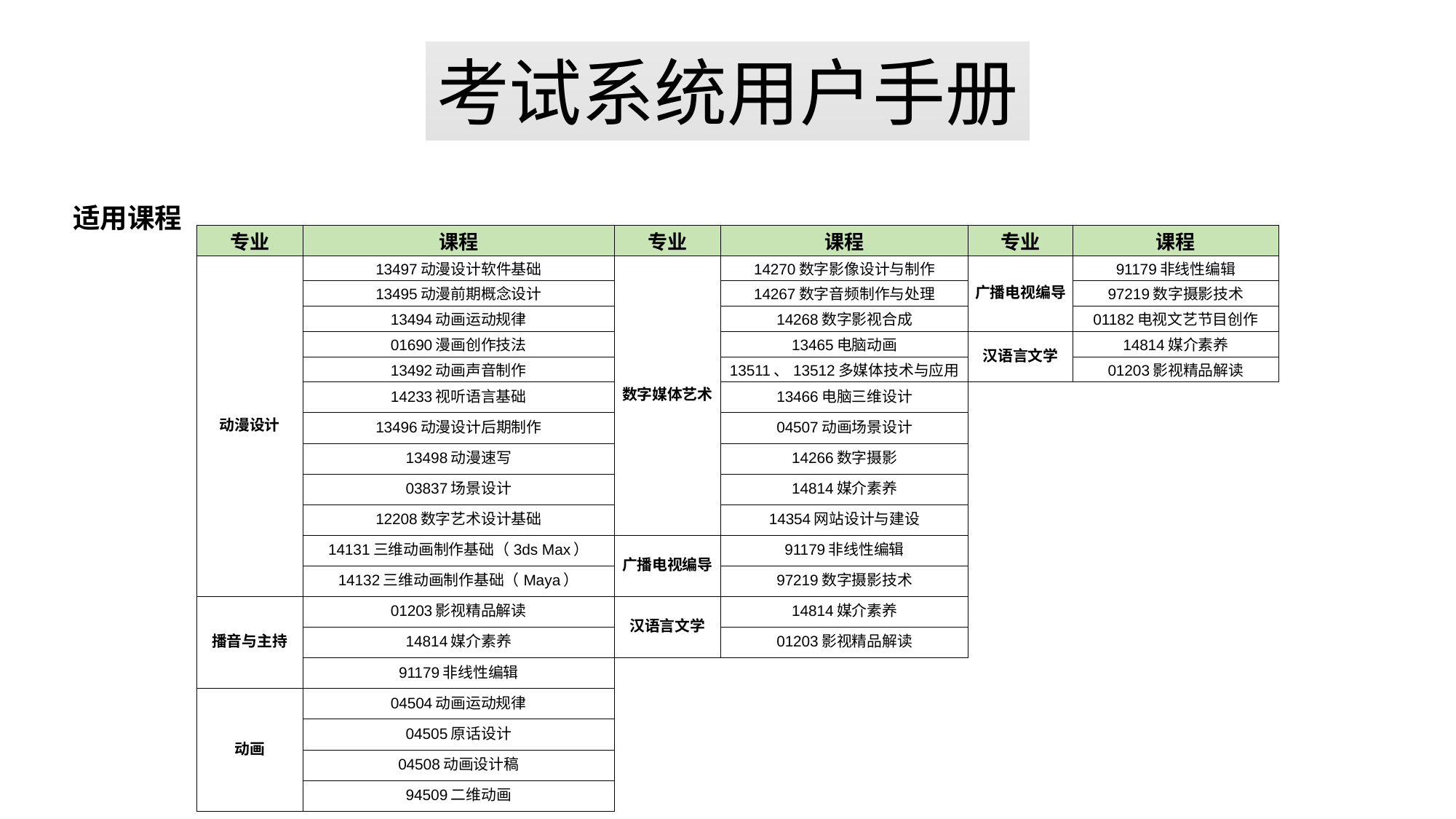

考试系统用户手册
适用课程
| 专业 | 课程 | 专业 | 课程 | 专业 | 课程 |
| --- | --- | --- | --- | --- | --- |
| 动漫设计 | 13497动漫设计软件基础 | 数字媒体艺术 | 14270数字影像设计与制作 | 广播电视编导 | 91179非线性编辑 |
|  | 13495动漫前期概念设计 |  | 14267数字音频制作与处理 |  | 97219数字摄影技术 |
|  | 13494动画运动规律 |  | 14268数字影视合成 |  | 01182电视文艺节目创作 |
|  | 01690漫画创作技法 |  | 13465电脑动画 | 汉语言文学 | 14814媒介素养 |
|  | 13492动画声音制作 |  | 13511、13512多媒体技术与应用 |  | 01203影视精品解读 |
|  | 14233视听语言基础 |  | 13466电脑三维设计 |  |  |
|  | 13496动漫设计后期制作 |  | 04507动画场景设计 |  |  |
|  | 13498动漫速写 |  | 14266数字摄影 |  |  |
|  | 03837场景设计 |  | 14814媒介素养 |  |  |
|  | 12208数字艺术设计基础 |  | 14354网站设计与建设 |  |  |
|  | 14131三维动画制作基础（3ds Max） | 广播电视编导 | 91179非线性编辑 |  |  |
|  | 14132三维动画制作基础（Maya） |  | 97219数字摄影技术 |  |  |
| 播音与主持 | 01203影视精品解读 | 汉语言文学 | 14814媒介素养 |  |  |
|  | 14814媒介素养 |  | 01203影视精品解读 |  |  |
|  | 91179非线性编辑 |  |  |  |  |
| 动画 | 04504动画运动规律 |  |  |  |  |
|  | 04505原话设计 |  |  |  |  |
|  | 04508动画设计稿 |  |  |  |  |
|  | 94509二维动画 |  |  |  |  |